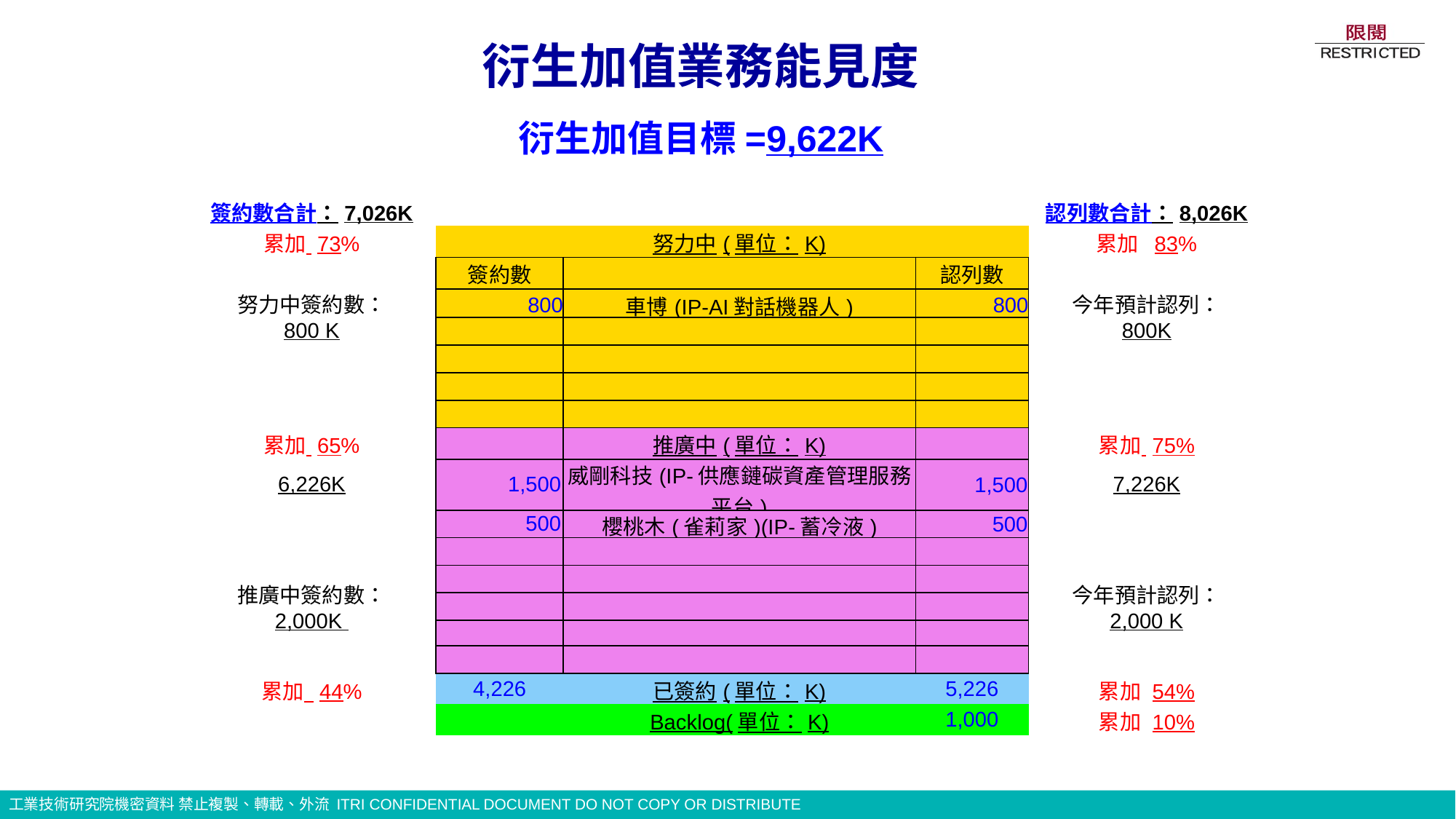

衍生加值業務能見度
衍生加值目標=9,622K
| 簽約數合計：7,026K |  |  |  | 認列數合計：8,026K |
| --- | --- | --- | --- | --- |
| 累加 73% |  | 努力中(單位：K) |  | 累加 83% |
| 努力中簽約數： 800 K | 簽約數 |  | 認列數 | 今年預計認列： 800K |
|  | 800 | 車博(IP-AI對話機器人) | 800 |  |
|  |  |  |  |  |
|  |  |  |  |  |
|  |  |  |  |  |
|  |  |  |  |  |
| 累加 65% |  | 推廣中(單位：K) |  | 累加 75% |
| 6,226K | 1,500 | 威剛科技(IP-供應鏈碳資產管理服務平台) | 1,500 | 7,226K |
|  | 500 | 櫻桃木(雀莉家)(IP-蓄冷液) | 500 |  |
| 推廣中簽約數： 2,000K |  |  |  | 今年預計認列： 2,000 K |
|  |  |  |  |  |
|  |  |  |  |  |
|  |  |  |  |  |
|  |  |  |  |  |
| 累加 44% | 4,226 | 已簽約(單位：K) | 5,226 | 累加 54% |
|  |  | Backlog(單位：K) | 1,000 | 累加 10% |